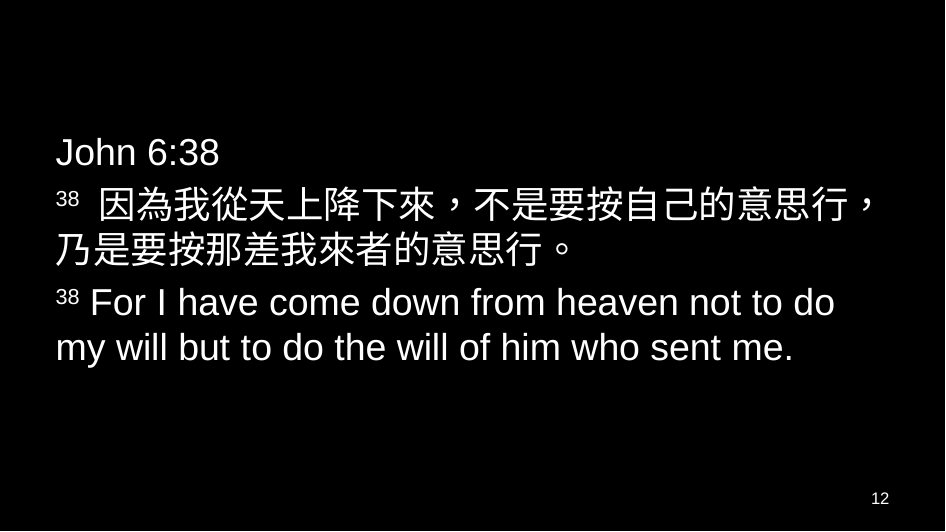

#
John 6:38
38 因為我從天上降下來，不是要按自己的意思行，乃是要按那差我來者的意思行。
38 For I have come down from heaven not to do my will but to do the will of him who sent me.

12